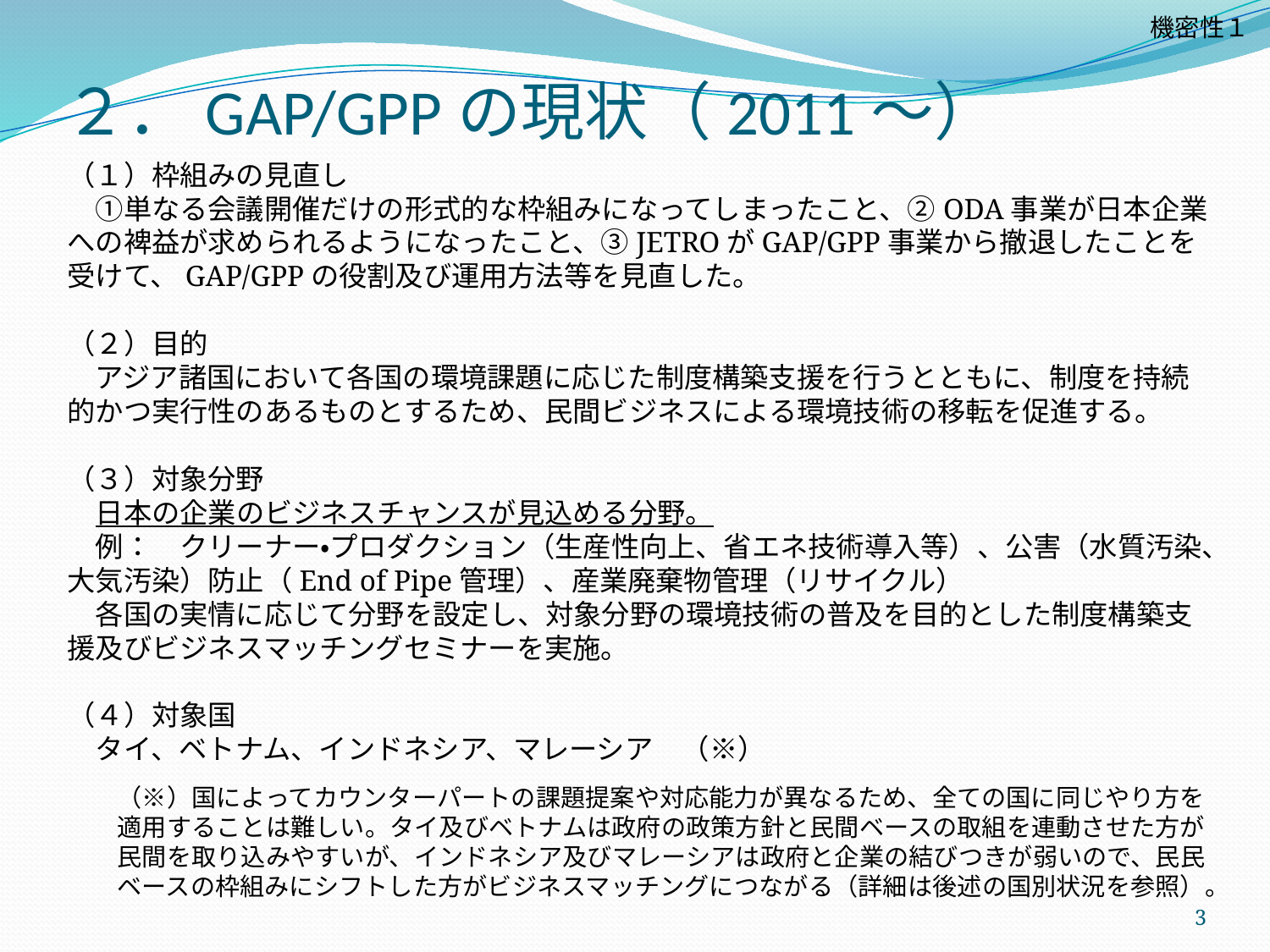

# ２．GAP/GPPの現状（2011～）
（１）枠組みの見直し
　①単なる会議開催だけの形式的な枠組みになってしまったこと、②ODA事業が日本企業への裨益が求められるようになったこと、③JETROがGAP/GPP事業から撤退したことを受けて、GAP/GPPの役割及び運用方法等を見直した。

（２）目的
　アジア諸国において各国の環境課題に応じた制度構築支援を行うとともに、制度を持続的かつ実行性のあるものとするため、民間ビジネスによる環境技術の移転を促進する。

（３）対象分野
　日本の企業のビジネスチャンスが見込める分野。
　例：　クリーナー・プロダクション（生産性向上、省エネ技術導入等）、公害（水質汚染、大気汚染）防止（End of Pipe管理）、産業廃棄物管理（リサイクル）
　各国の実情に応じて分野を設定し、対象分野の環境技術の普及を目的とした制度構築支援及びビジネスマッチングセミナーを実施。

（４）対象国
　タイ、ベトナム、インドネシア、マレーシア　（※）
　
（※）国によってカウンターパートの課題提案や対応能力が異なるため、全ての国に同じやり方を適用することは難しい。タイ及びベトナムは政府の政策方針と民間ベースの取組を連動させた方が民間を取り込みやすいが、インドネシア及びマレーシアは政府と企業の結びつきが弱いので、民民ベースの枠組みにシフトした方がビジネスマッチングにつながる（詳細は後述の国別状況を参照）。
3